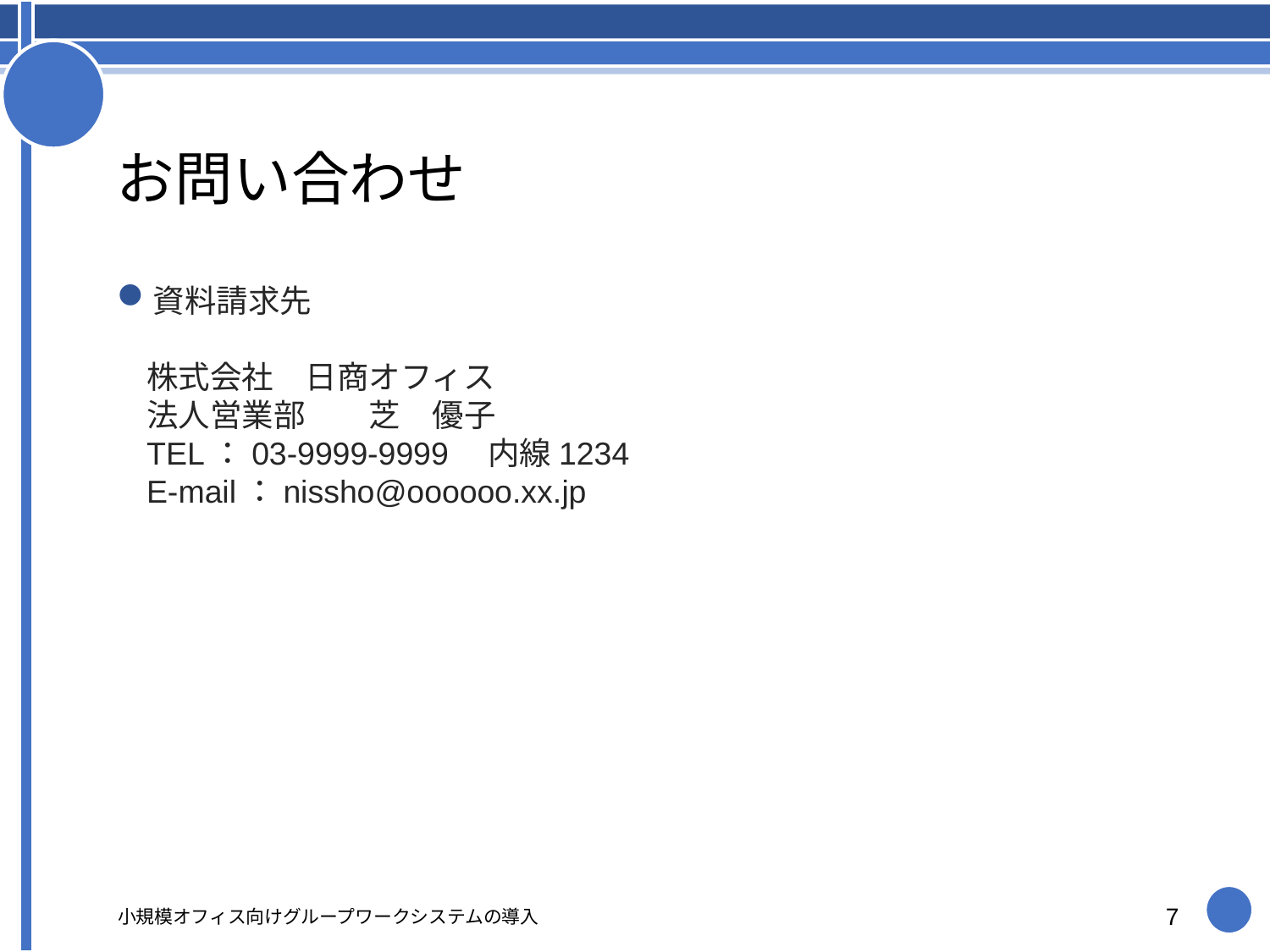

# お問い合わせ
資料請求先
株式会社　日商オフィス
法人営業部　　芝　優子
TEL：03-9999-9999　内線1234
E-mail：nissho@oooooo.xx.jp
小規模オフィス向けグループワークシステムの導入
7